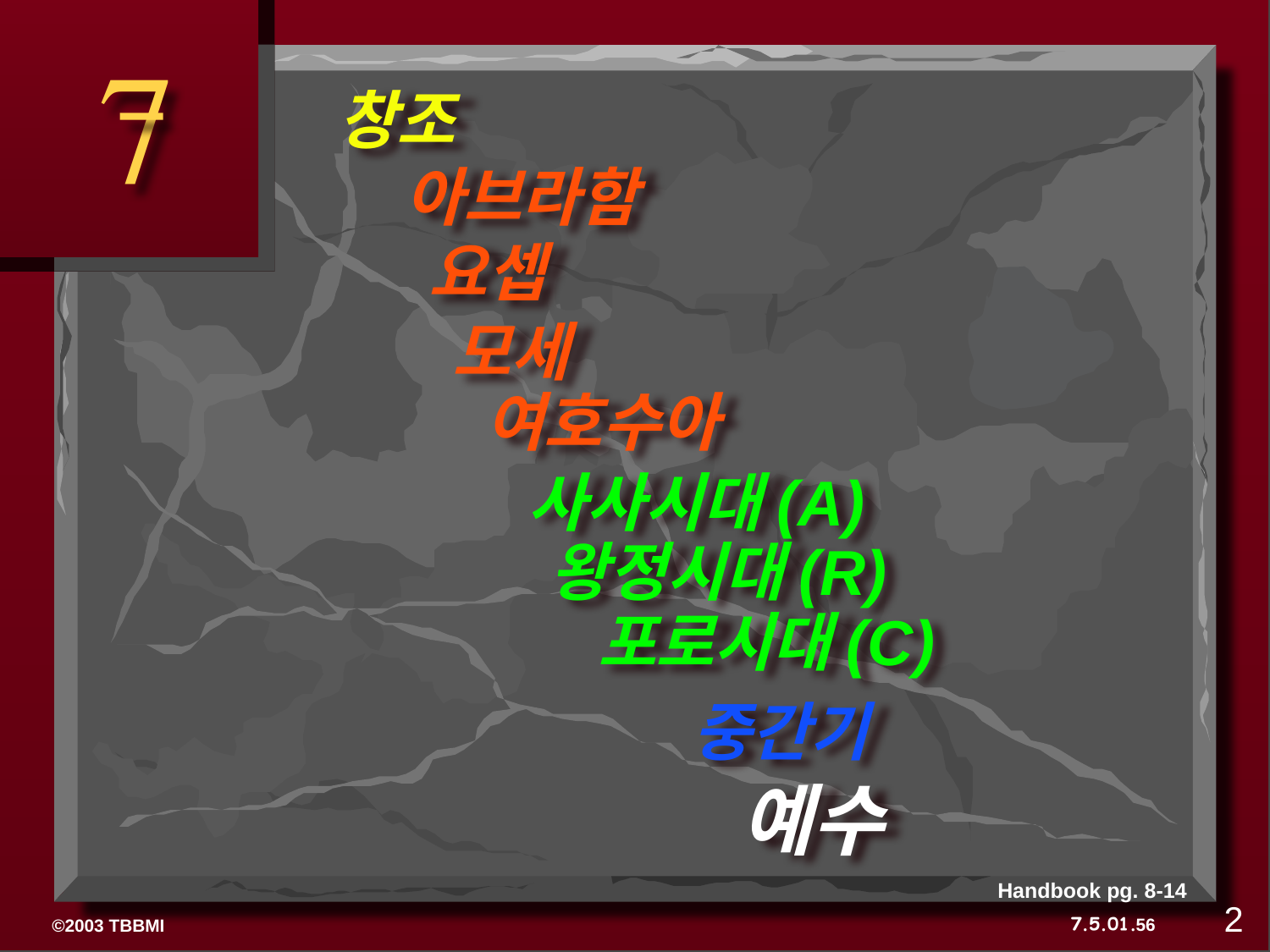

7
창조

아브라함
요셉

모세
여호수아
사사시대(A)
왕정시대(R)
포로시대(C)
중간기
예수

Handbook pg. 8-14
2

56